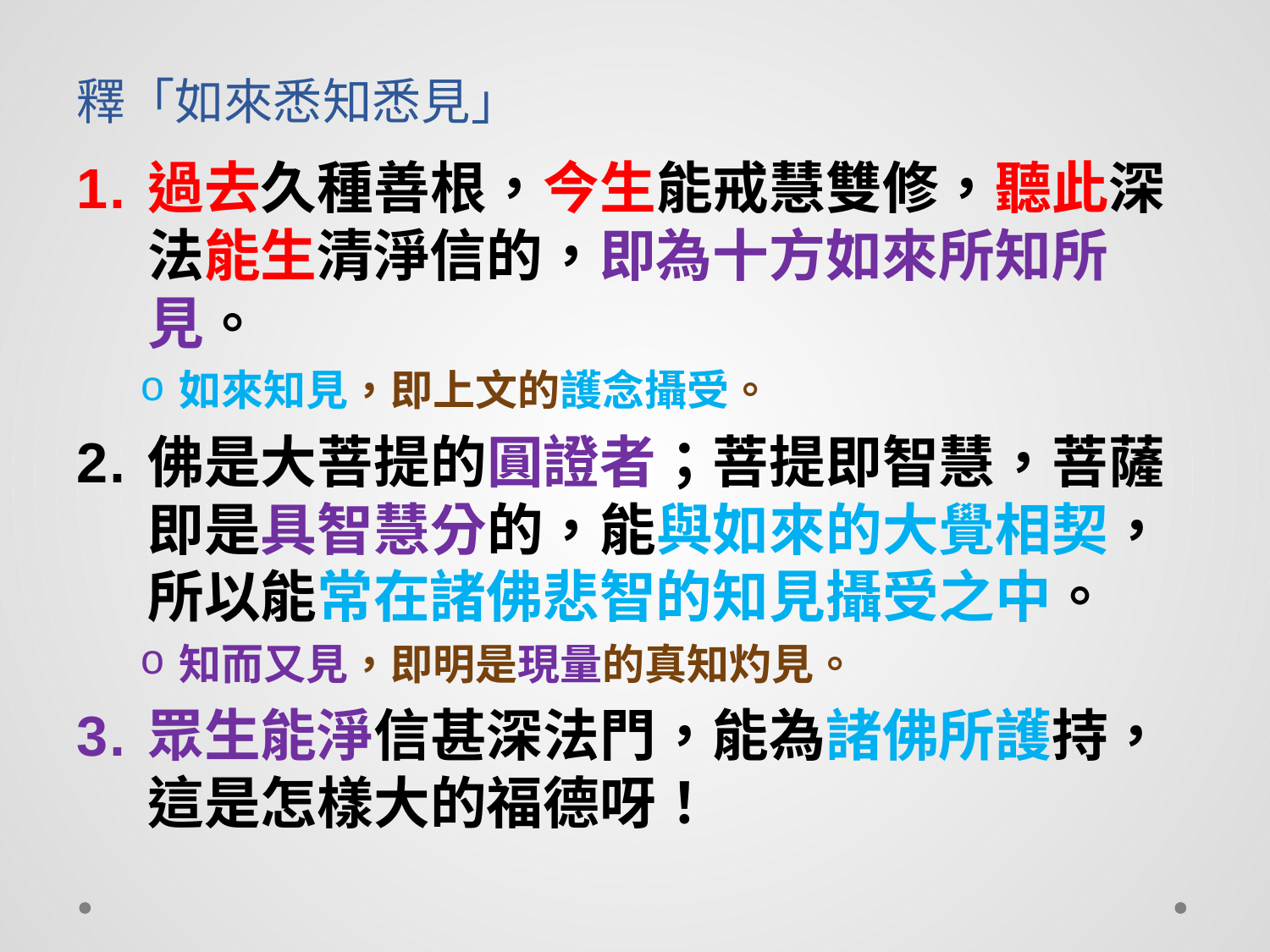

# 釋「如來悉知悉見」
過去久種善根，今生能戒慧雙修，聽此深法能生清淨信的，即為十方如來所知所見。
如來知見，即上文的護念攝受。
佛是大菩提的圓證者；菩提即智慧，菩薩即是具智慧分的，能與如來的大覺相契，所以能常在諸佛悲智的知見攝受之中。
知而又見，即明是現量的真知灼見。
眾生能淨信甚深法門，能為諸佛所護持，這是怎樣大的福德呀！